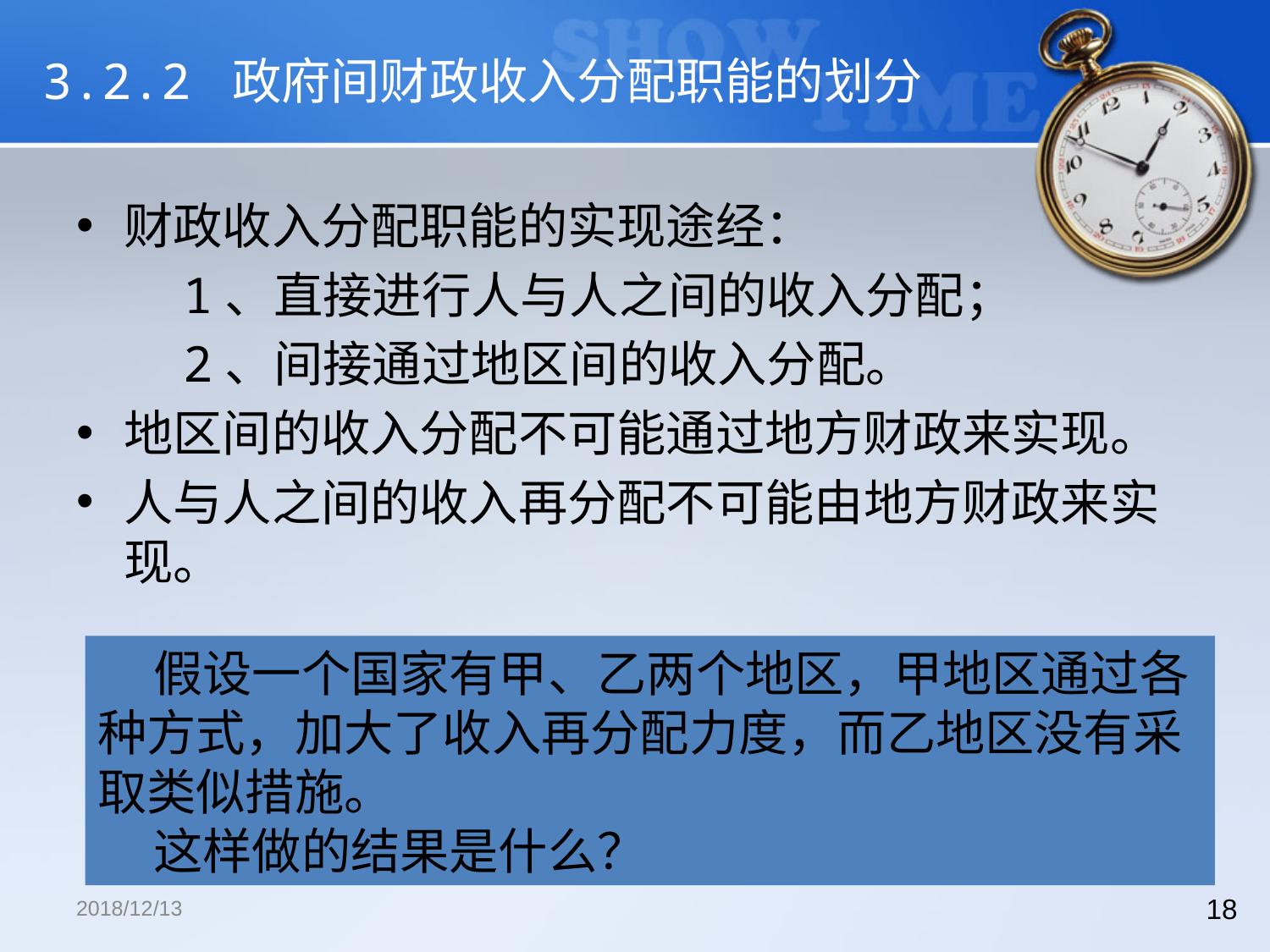

# 3.2.2 政府间财政收入分配职能的划分
财政收入分配职能的实现途经：
	  1、直接进行人与人之间的收入分配；
	  2、间接通过地区间的收入分配。
地区间的收入分配不可能通过地方财政来实现。
人与人之间的收入再分配不可能由地方财政来实现。
    假设一个国家有甲、乙两个地区，甲地区通过各种方式，加大了收入再分配力度，而乙地区没有采取类似措施。
    这样做的结果是什么？
2018/12/13
18